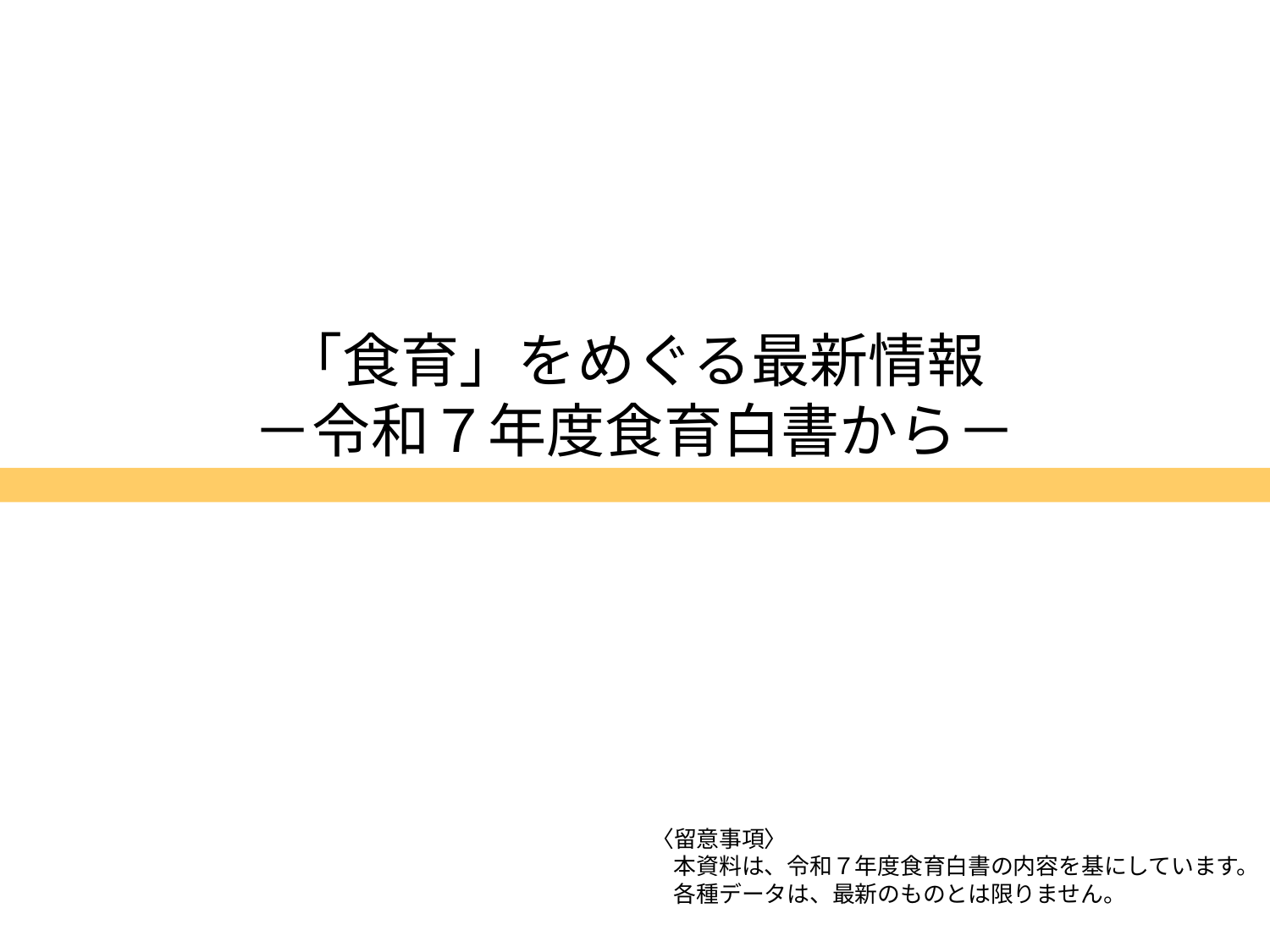

「食育」をめぐる最新情報
－令和７年度食育白書から－

〈留意事項〉
　本資料は、令和７年度食育白書の内容を基にしています。
　各種データは、最新のものとは限りません。